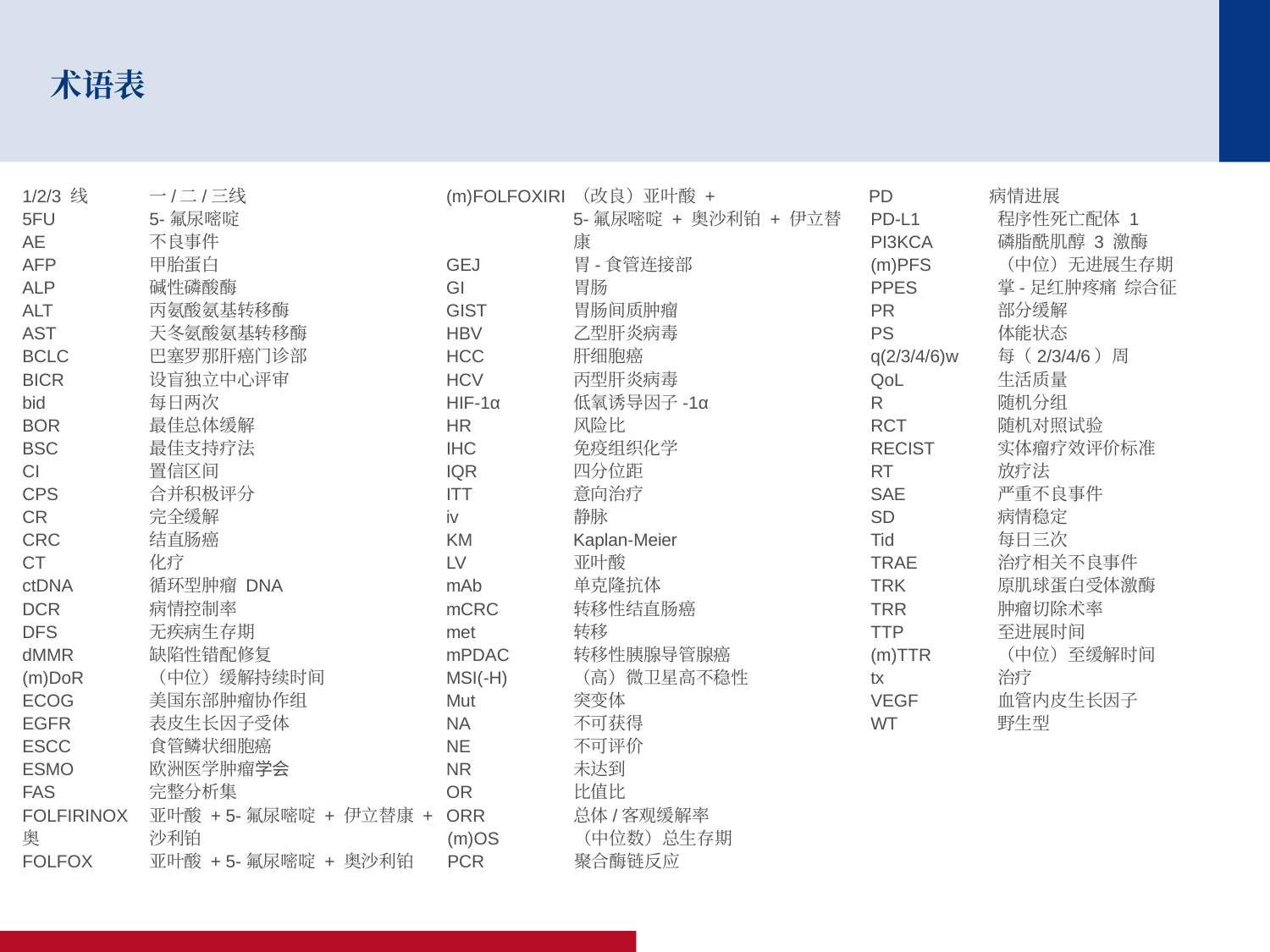

# 术语表
1/2/3 线	一/二/三线
5FU	5-氟尿嘧啶
AE	不良事件
AFP	甲胎蛋白
ALP	碱性磷酸酶
ALT	丙氨酸氨基转移酶
AST	天冬氨酸氨基转移酶
BCLC	巴塞罗那肝癌门诊部
BICR	设盲独立中心评审
bid	每日两次
BOR	最佳总体缓解
BSC	最佳支持疗法
CI	置信区间
CPS	合并积极评分
CR	完全缓解
CRC	结直肠癌
CT	化疗
ctDNA	循环型肿瘤 DNA
DCR	病情控制率
DFS	无疾病生存期
dMMR	缺陷性错配修复
(m)DoR	（中位）缓解持续时间
ECOG	美国东部肿瘤协作组
EGFR	表皮生长因子受体
ESCC	食管鳞状细胞癌
ESMO	欧洲医学肿瘤学会
FAS	完整分析集
FOLFIRINOX	亚叶酸 + 5-氟尿嘧啶 + 伊立替康 + 奥	沙利铂
FOLFOX	亚叶酸 + 5-氟尿嘧啶 + 奥沙利铂
(m)FOLFOXIRI	（改良）亚叶酸 +
	5-氟尿嘧啶 + 奥沙利铂 + 伊立替	康
GEJ	胃-食管连接部
GI	胃肠
GIST	胃肠间质肿瘤
HBV	乙型肝炎病毒
HCC	肝细胞癌
HCV	丙型肝炎病毒
HIF-1α	低氧诱导因子-1α
HR	风险比
IHC	免疫组织化学
IQR	四分位距
ITT	意向治疗
iv	静脉
KM	Kaplan-Meier
LV	亚叶酸
mAb	单克隆抗体
mCRC	转移性结直肠癌
met	转移
mPDAC	转移性胰腺导管腺癌
MSI(-H)	（高）微卫星高不稳性
Mut	突变体
NA	不可获得
NE	不可评价
NR	未达到
OR	比值比
ORR	总体/客观缓解率
(m)OS	（中位数）总生存期
PCR	聚合酶链反应
  PD                   病情进展
PD-L1	程序性死亡配体 1
PI3KCA	磷脂酰肌醇 3 激酶
(m)PFS	（中位）无进展生存期
PPES	掌-足红肿疼痛	综合征
PR	部分缓解
PS	体能状态
q(2/3/4/6)w	每（2/3/4/6）周
QoL	生活质量
R	随机分组
RCT	随机对照试验
RECIST	实体瘤疗效评价标准
RT	放疗法
SAE	严重不良事件
SD	病情稳定
Tid	每日三次
TRAE	治疗相关不良事件
TRK	原肌球蛋白受体激酶
TRR	肿瘤切除术率
TTP	至进展时间
(m)TTR	（中位）至缓解时间
tx	治疗
VEGF	血管内皮生长因子
WT	野生型